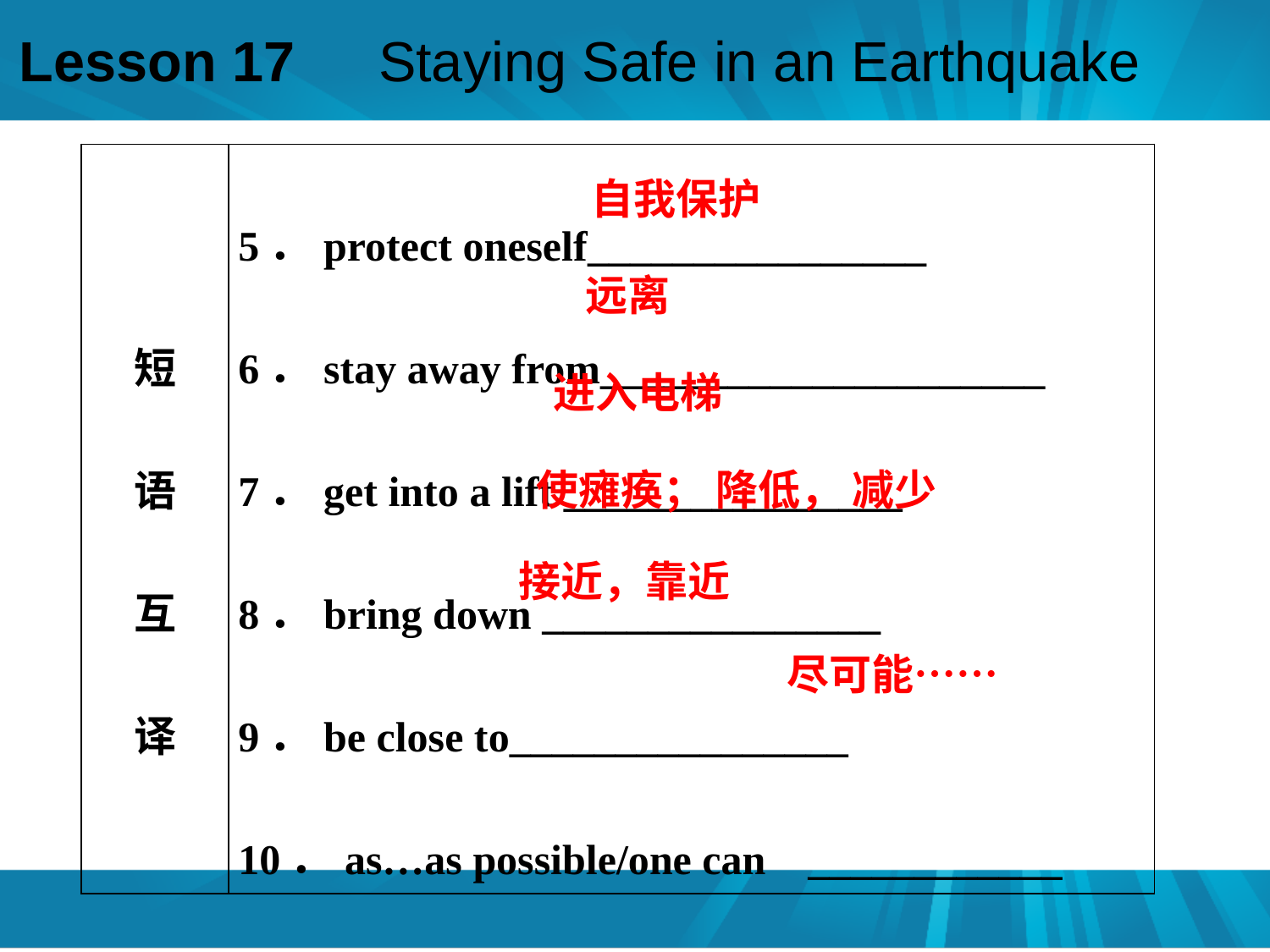

Lesson 17　Staying Safe in an Earthquake
| 短 语 互 译 | 5．protect oneself\_\_\_\_\_\_\_\_\_\_\_\_\_\_\_\_ 6．stay away from\_\_\_\_\_\_\_\_\_\_\_\_\_\_\_\_\_\_\_\_\_ 7．get into a lift \_\_\_\_\_\_\_\_\_\_\_\_\_\_\_\_ 8．bring down \_\_\_\_\_\_\_\_\_\_\_\_\_\_\_\_ 9．be close to\_\_\_\_\_\_\_\_\_\_\_\_\_\_\_\_ 10．as…as possible/one can \_\_\_\_\_\_\_\_\_\_\_\_ |
| --- | --- |
自我保护
远离
进入电梯
使瘫痪； 降低， 减少
接近，靠近
尽可能……